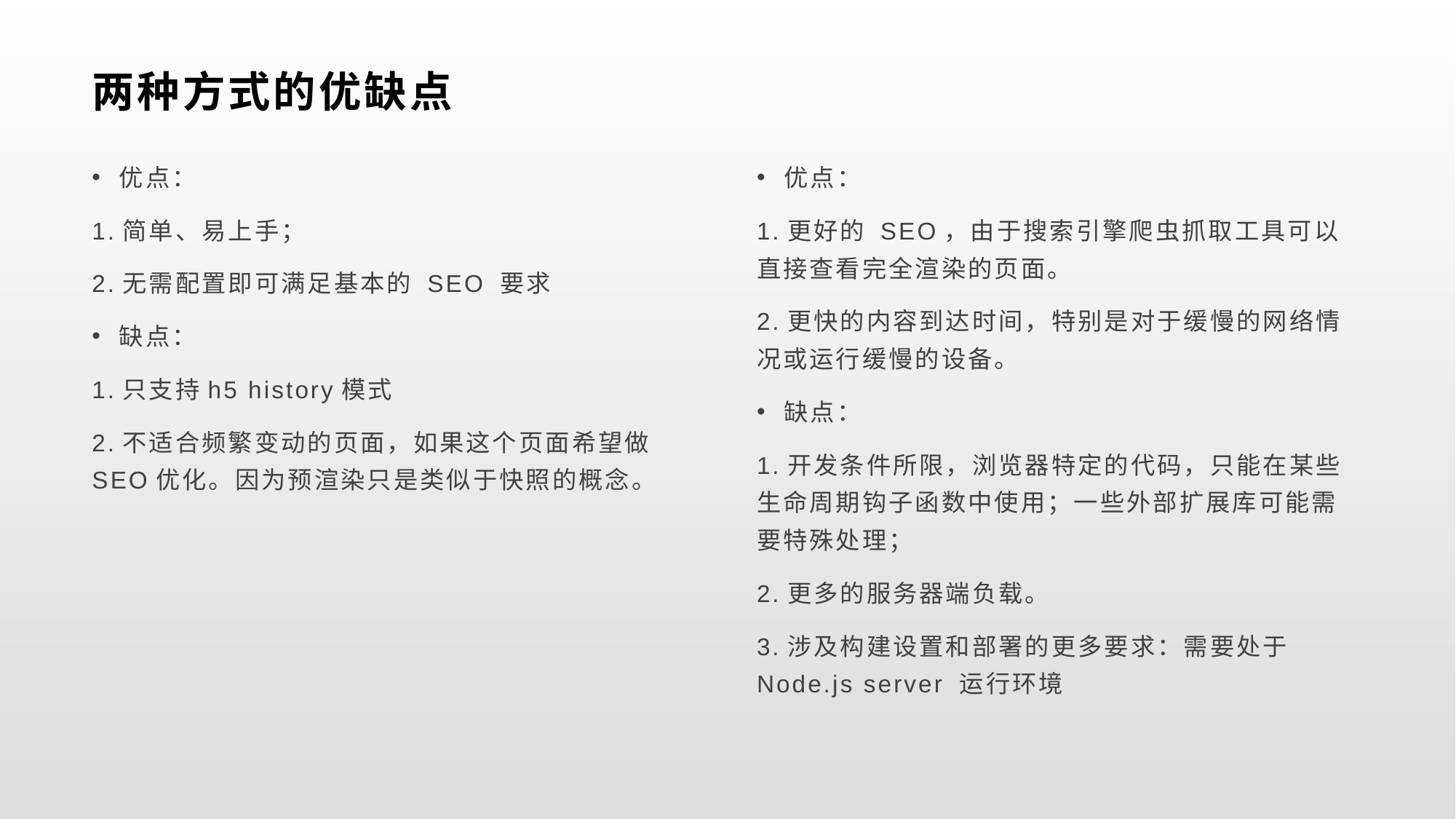

# 两种方式的优缺点
优点：
1.简单、易上手；
2.无需配置即可满足基本的 SEO 要求
缺点：
1.只支持h5 history模式
2.不适合频繁变动的页面，如果这个页面希望做SEO优化。因为预渲染只是类似于快照的概念。

优点：
1.更好的 SEO，由于搜索引擎爬虫抓取工具可以直接查看完全渲染的页面。
2.更快的内容到达时间，特别是对于缓慢的网络情况或运行缓慢的设备。
缺点：
1.开发条件所限，浏览器特定的代码，只能在某些生命周期钩子函数中使用；一些外部扩展库可能需要特殊处理；
2.更多的服务器端负载。
3.涉及构建设置和部署的更多要求：需要处于 Node.js server 运行环境